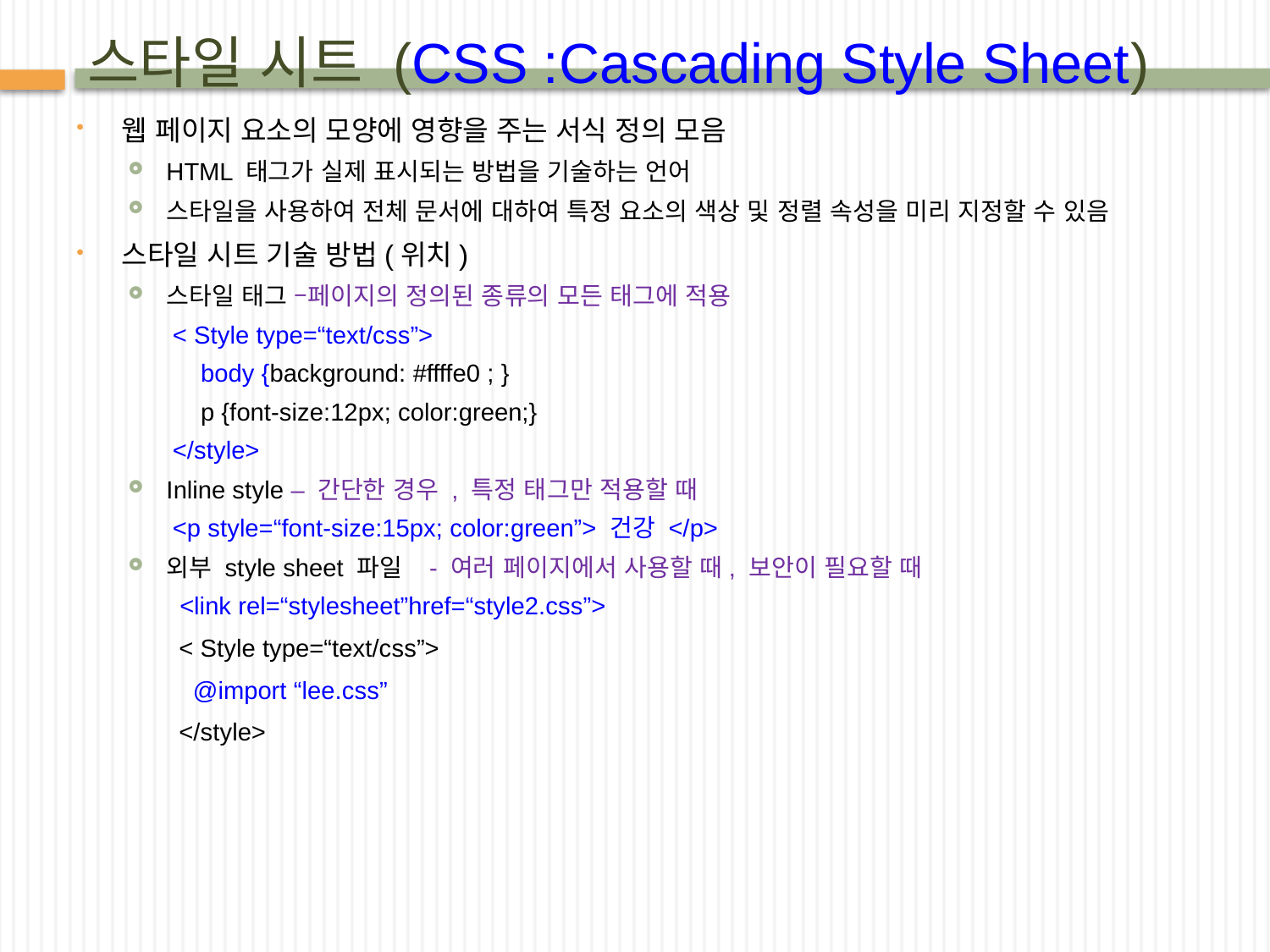

# 스타일 시트 (CSS :Cascading Style Sheet)
웹 페이지 요소의 모양에 영향을 주는 서식 정의 모음
HTML 태그가 실제 표시되는 방법을 기술하는 언어
스타일을 사용하여 전체 문서에 대하여 특정 요소의 색상 및 정렬 속성을 미리 지정할 수 있음
스타일 시트 기술 방법(위치)
스타일 태그 –페이지의 정의된 종류의 모든 태그에 적용
< Style type=“text/css”>
    body {background: #ffffe0 ; }
    p {font-size:12px; color:green;}
</style>
Inline style – 간단한 경우 , 특정 태그만 적용할 때
<p style=“font-size:15px; color:green”> 건강 </p>
외부 style sheet 파일   - 여러 페이지에서 사용할 때, 보안이 필요할 때
 <link rel=“stylesheet”href=“style2.css”>
< Style type=“text/css”>
  @import “lee.css”
</style>